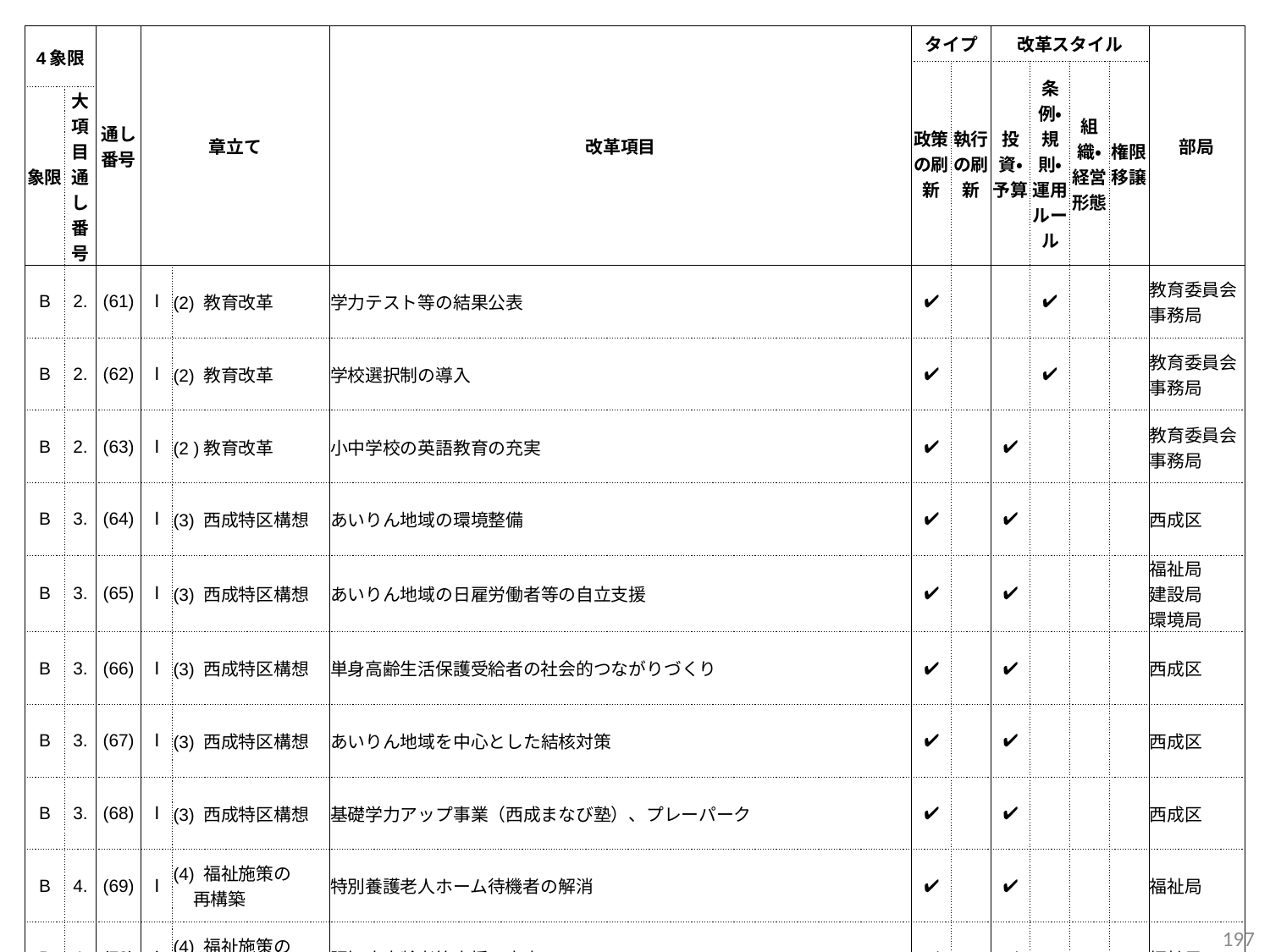

| 4象限 |  | 通し番号 | 章立て |  | 改革項目 | タイプ |  | 改革スタイル |  |  |  | 部局 |
| --- | --- | --- | --- | --- | --- | --- | --- | --- | --- | --- | --- | --- |
|  |  |  |  |  |  | 政策の刷新 | 執行の刷新 | 投資・予算 | 条例・規則・ 運用ルール | 組織・経営形態 | 権限移譲 |  |
| 象限 | 大項目通し番号 |  |  |  |  |  |  |  |  |  |  |  |
| B | 2. | (61) | Ⅰ | (2) 教育改革 | 学力テスト等の結果公表 | ✔ |  |  | ✔ |  |  | 教育委員会事務局 |
| B | 2. | (62) | Ⅰ | (2) 教育改革 | 学校選択制の導入 | ✔ |  |  | ✔ |  |  | 教育委員会事務局 |
| B | 2. | (63) | Ⅰ | (2 )教育改革 | 小中学校の英語教育の充実 | ✔ |  | ✔ |  |  |  | 教育委員会事務局 |
| B | 3. | (64) | Ⅰ | (3) 西成特区構想 | あいりん地域の環境整備 | ✔ |  | ✔ |  |  |  | 西成区 |
| B | 3. | (65) | Ⅰ | (3) 西成特区構想 | あいりん地域の日雇労働者等の自立支援 | ✔ |  | ✔ |  |  |  | 福祉局 建設局 環境局 |
| B | 3. | (66) | Ⅰ | (3) 西成特区構想 | 単身高齢生活保護受給者の社会的つながりづくり | ✔ |  | ✔ |  |  |  | 西成区 |
| B | 3. | (67) | Ⅰ | (3) 西成特区構想 | あいりん地域を中心とした結核対策 | ✔ |  | ✔ |  |  |  | 西成区 |
| B | 3. | (68) | Ⅰ | (3) 西成特区構想 | 基礎学力アップ事業（西成まなび塾）、プレーパーク | ✔ |  | ✔ |  |  |  | 西成区 |
| B | 4. | (69) | Ⅰ | (4) 福祉施策の 再構築 | 特別養護老人ホーム待機者の解消 | ✔ |  | ✔ |  |  |  | 福祉局 |
| B | 4. | (70) | Ⅰ | (4) 福祉施策の 再構築 | 認知症高齢者等支援の充実 | ✔ |  | ✔ |  |  |  | 福祉局 |
197